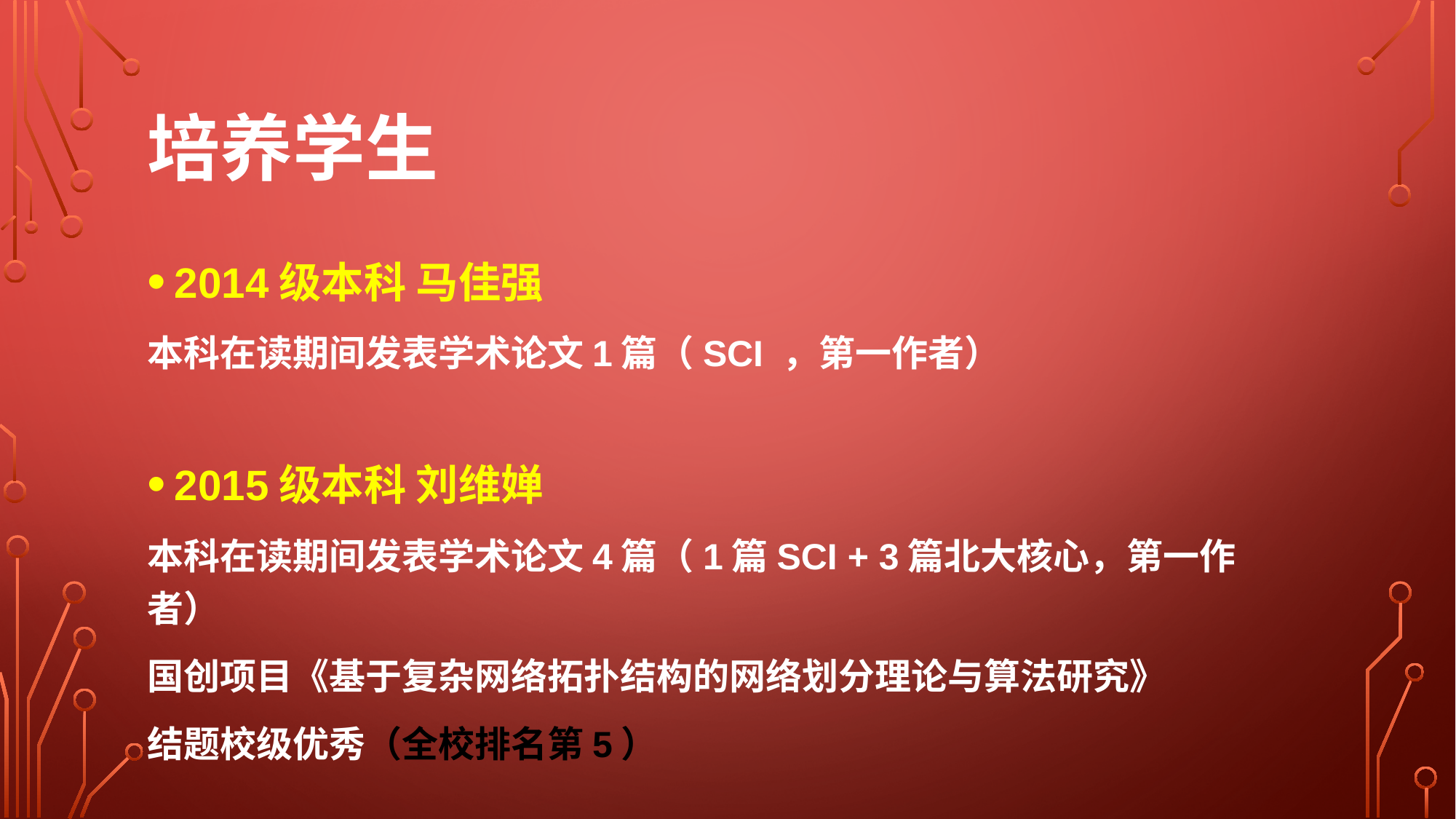

# 培养学生
2014级本科 马佳强
本科在读期间发表学术论文1篇（SCI ，第一作者）

2015级本科 刘维婵
本科在读期间发表学术论文4篇（1篇SCI + 3篇北大核心，第一作者）
国创项目《基于复杂网络拓扑结构的网络划分理论与算法研究》
结题校级优秀（全校排名第5）